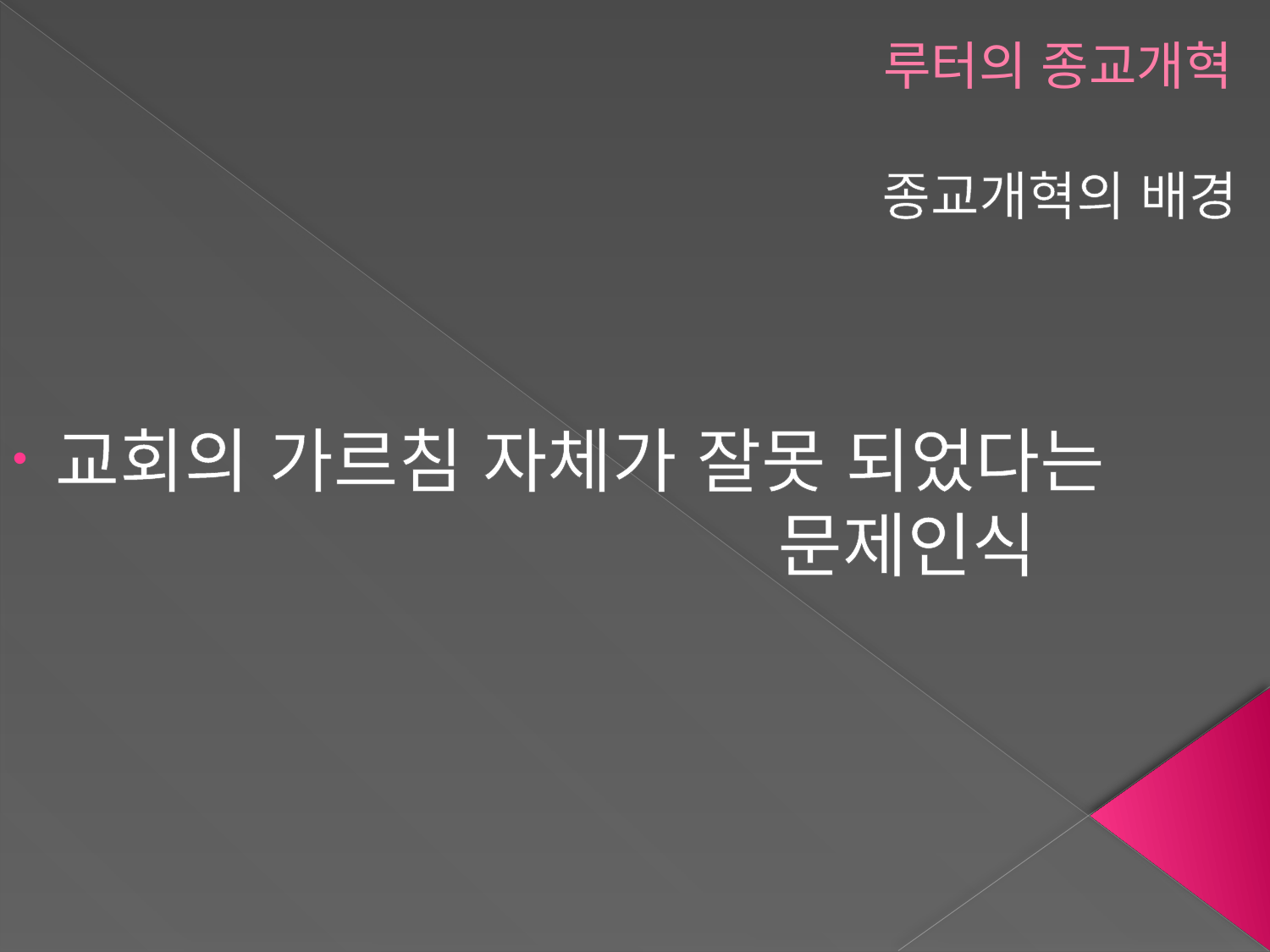

# 루터의 종교개혁
종교개혁의 배경

 교회의 가르침 자체가 잘못 되었다는
                                      문제인식